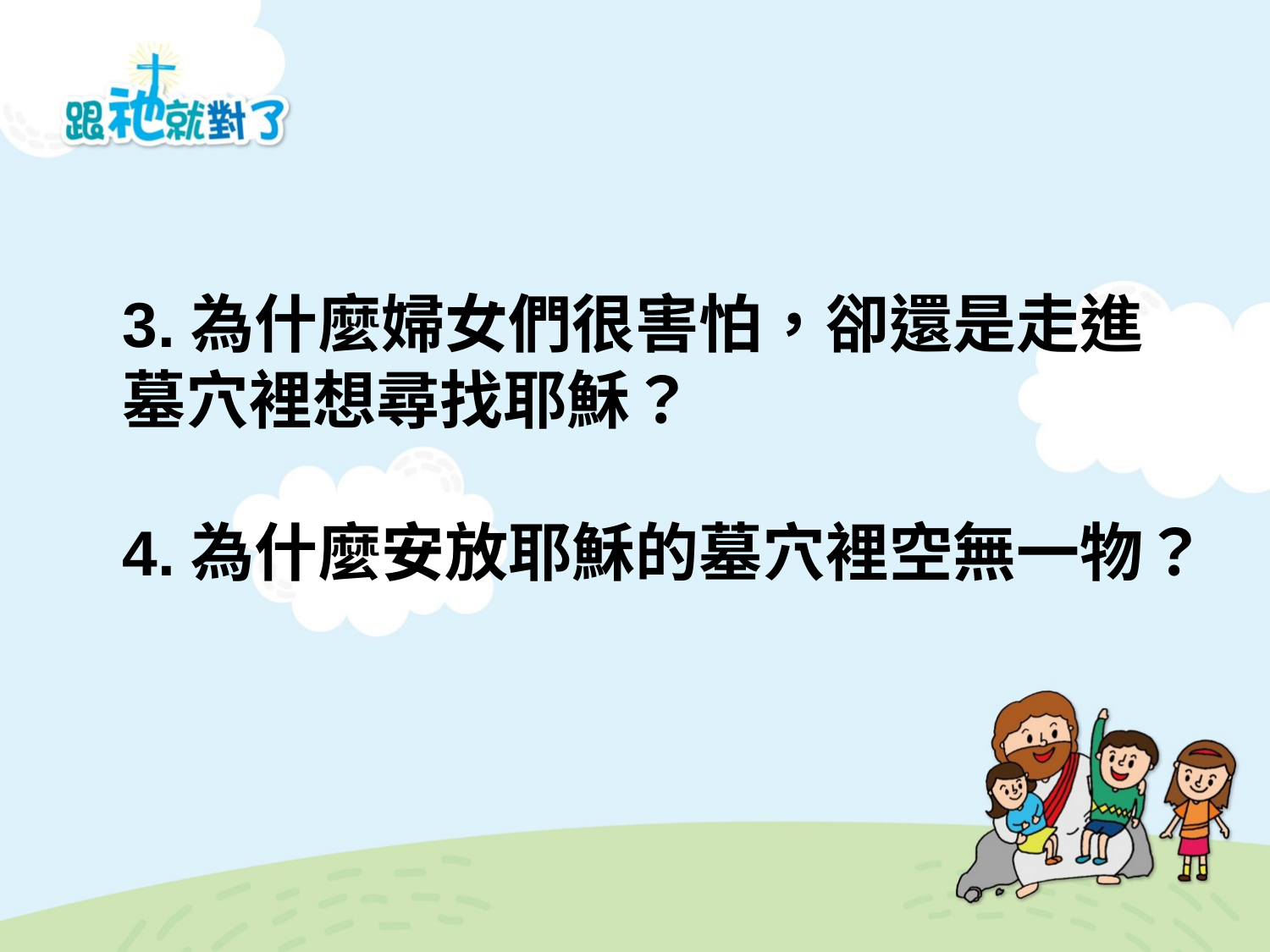

3.為什麼婦女們很害怕，卻還是走進墓穴裡想尋找耶穌？

4.為什麼安放耶穌的墓穴裡空無一物？